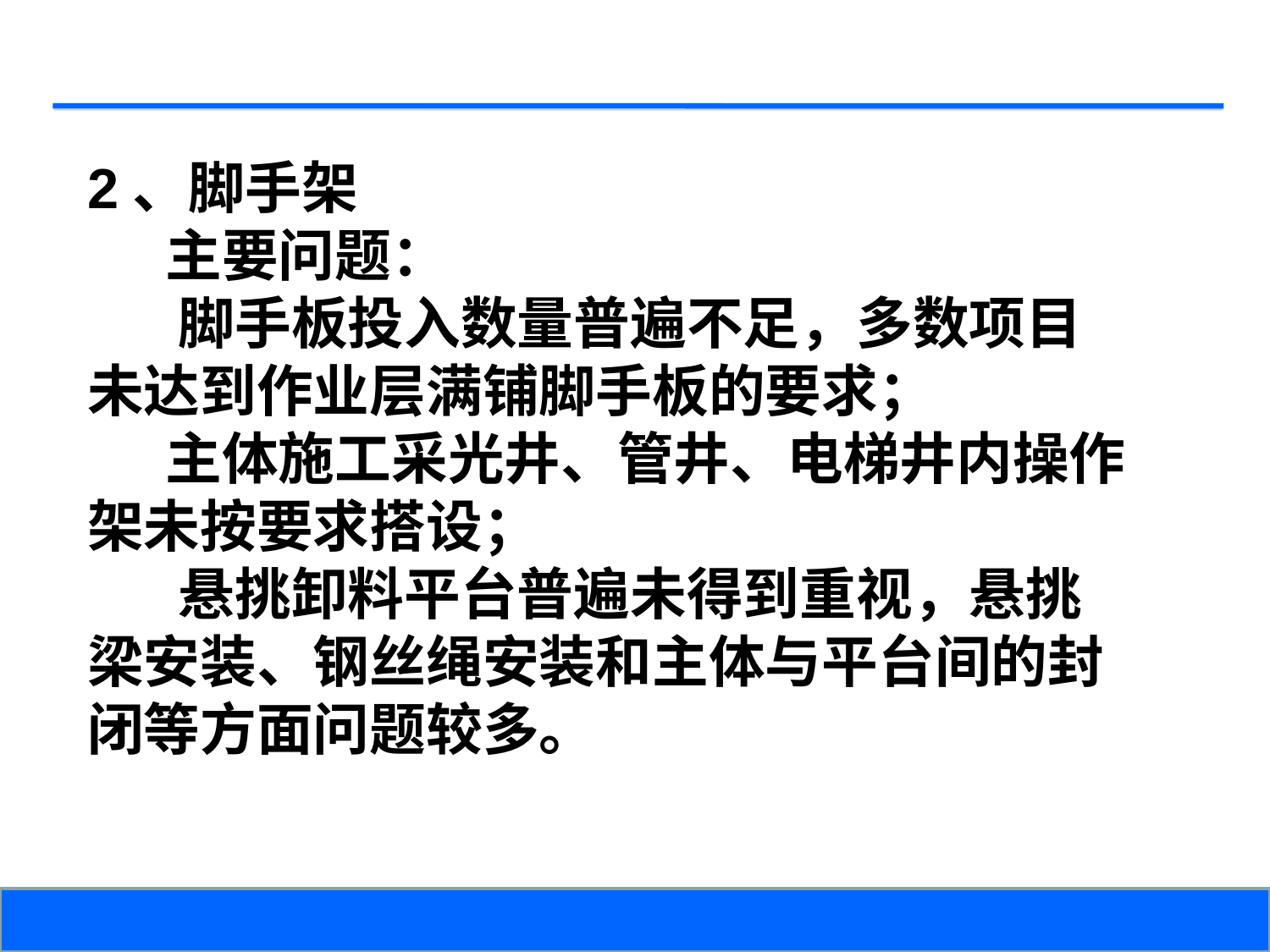

2、脚手架
     主要问题：
      脚手板投入数量普遍不足，多数项目未达到作业层满铺脚手板的要求；
     主体施工采光井、管井、电梯井内操作架未按要求搭设；
      悬挑卸料平台普遍未得到重视，悬挑梁安装、钢丝绳安装和主体与平台间的封闭等方面问题较多。